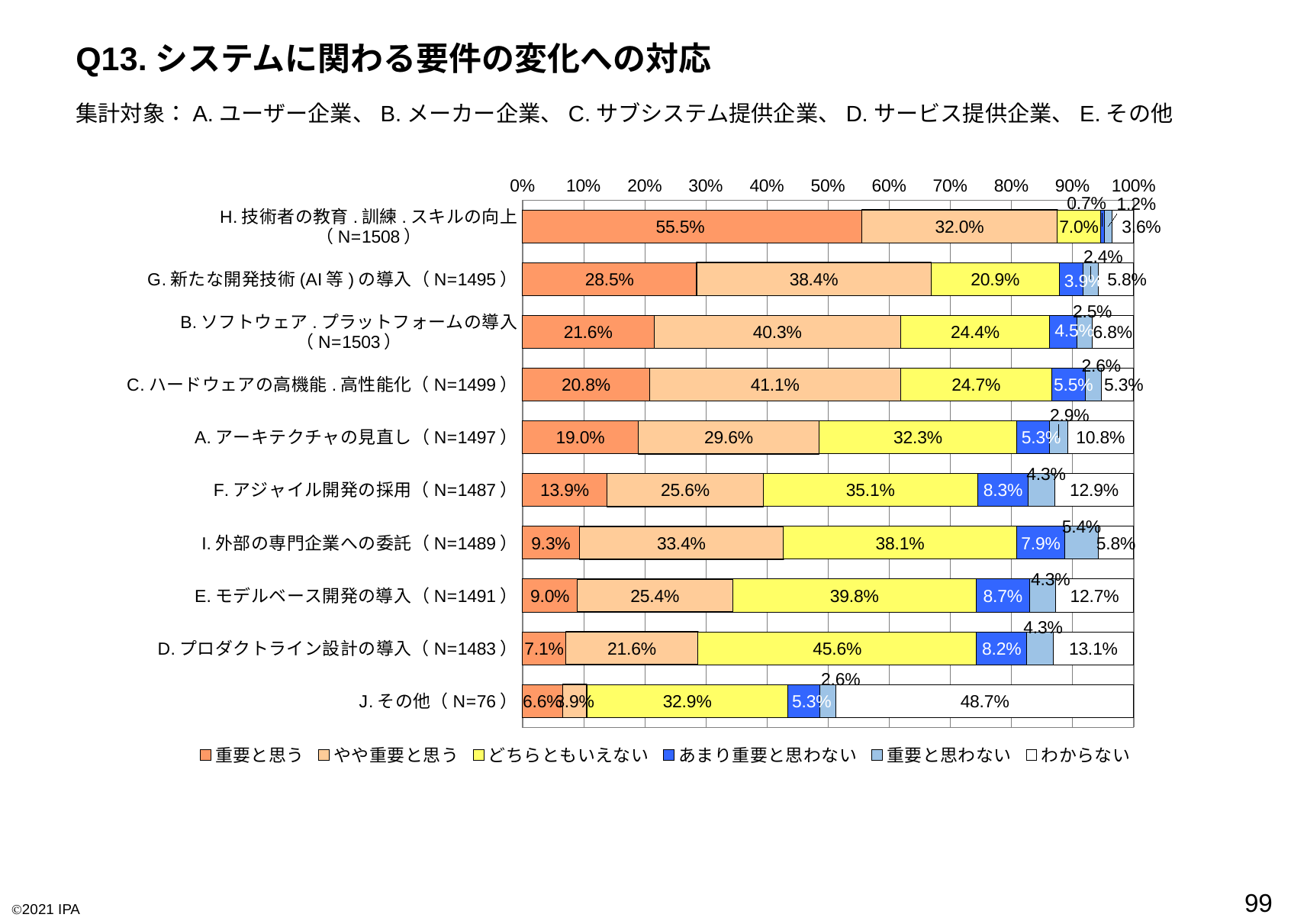

Q13.システムに関わる要件の変化への対応
集計対象：A.ユーザー企業、B.メーカー企業、C.サブシステム提供企業、D.サービス提供企業、E.その他

### Chart

| Category | 重要と思う | やや重要と思う | どちらともいえない | あまり重要と思わない | 重要と思わない | わからない |
|---|---|---|---|---|---|---|
| H.技術者の教育.訓練.スキルの向上（N=1508） | 0.5550397877984085 | 0.3202917771883289 | 0.07029177718832891 | 0.006631299734748011 | 0.011936339522546418 | 0.03580901856763926 |
| G.新たな開発技術(AI等)の導入（N=1495） | 0.28494983277591973 | 0.3839464882943144 | 0.2093645484949833 | 0.03946488294314381 | 0.024080267558528427 | 0.05819397993311037 |
| B.ソフトウェア.プラットフォームの導入（N=1503） | 0.2155688622754491 | 0.4031936127744511 | 0.24417831004657353 | 0.044577511643379905 | 0.024617431803060547 | 0.06786427145708583 |
| C.ハードウェアの高機能.高性能化（N=1499） | 0.20813875917278185 | 0.4109406270847232 | 0.24683122081387593 | 0.05537024683122081 | 0.02601734489659773 | 0.052701801200800535 |
| A.アーキテクチャの見直し（N=1497） | 0.18971275885103542 | 0.2959251837007348 | 0.32331329325317304 | 0.053440213760855046 | 0.029392117568470273 | 0.10821643286573146 |
| F.アジャイル開発の採用（N=1487） | 0.13853396099529253 | 0.25554808338937457 | 0.35104236718224613 | 0.08271687962340282 | 0.04303967720242098 | 0.12911903160726296 |
| I.外部の専門企業への委託（N=1489） | 0.09335124244459368 | 0.3337810611148422 | 0.38146406984553394 | 0.07924781732706515 | 0.05439892545332438 | 0.0577568838146407 |
| E.モデルベース開発の導入（N=1491） | 0.08987256874580818 | 0.25419181757209924 | 0.3983903420523139 | 0.08718980549966465 | 0.042924211938296444 | 0.12743125419181758 |
| D.プロダクトライン設計の導入（N=1483） | 0.07080242751180041 | 0.21645313553607554 | 0.45583277140930545 | 0.08226567768037761 | 0.04315576534052596 | 0.13149022252191503 |
| J.その他（N=76） | 0.06578947368421052 | 0.039473684210526314 | 0.32894736842105265 | 0.05263157894736842 | 0.02631578947368421 | 0.4868421052631579 |